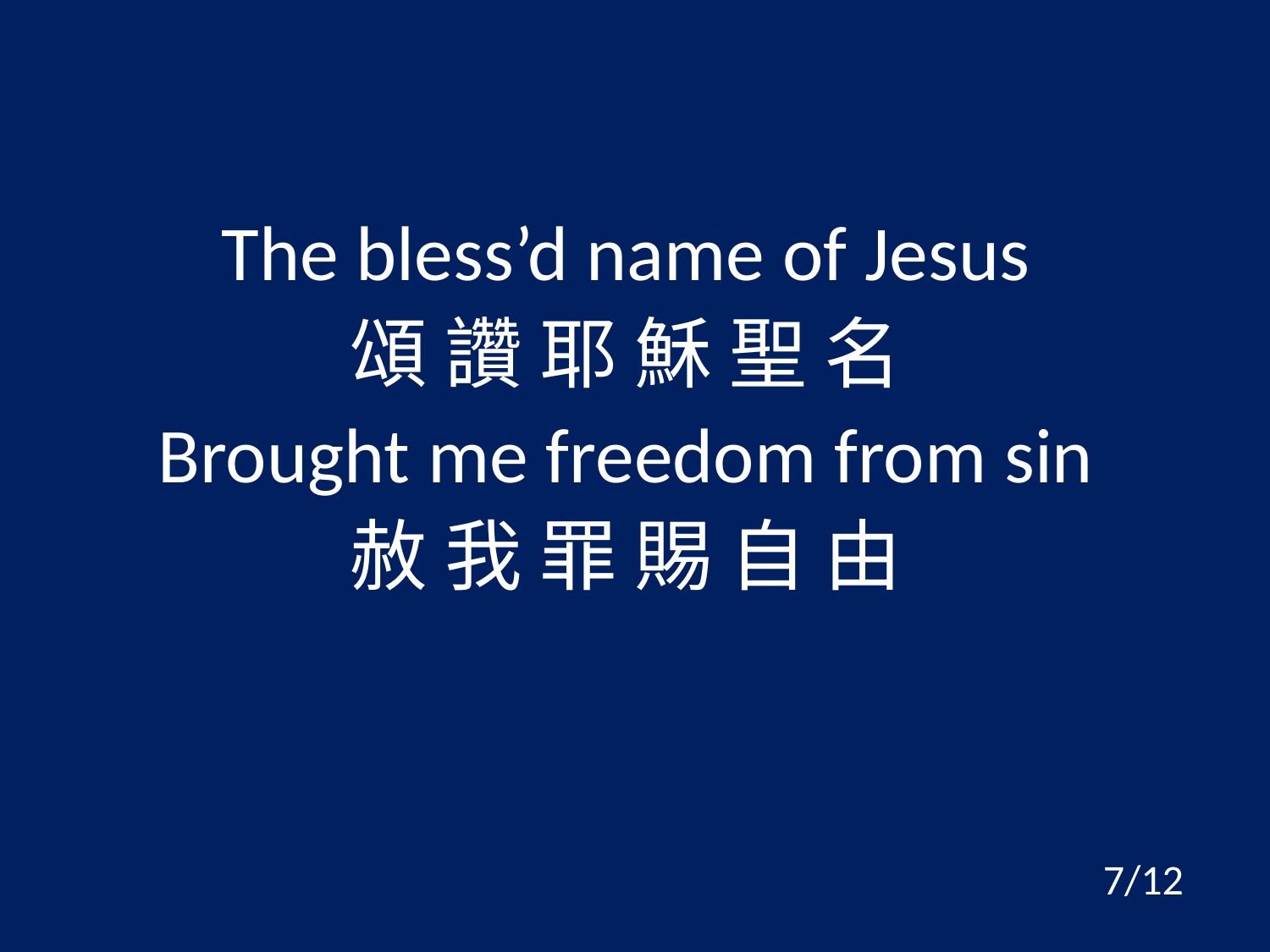

The bless’d name of Jesus
頌 讚 耶 穌 聖 名
Brought me freedom from sin
赦 我 罪 賜 自 由

7/12